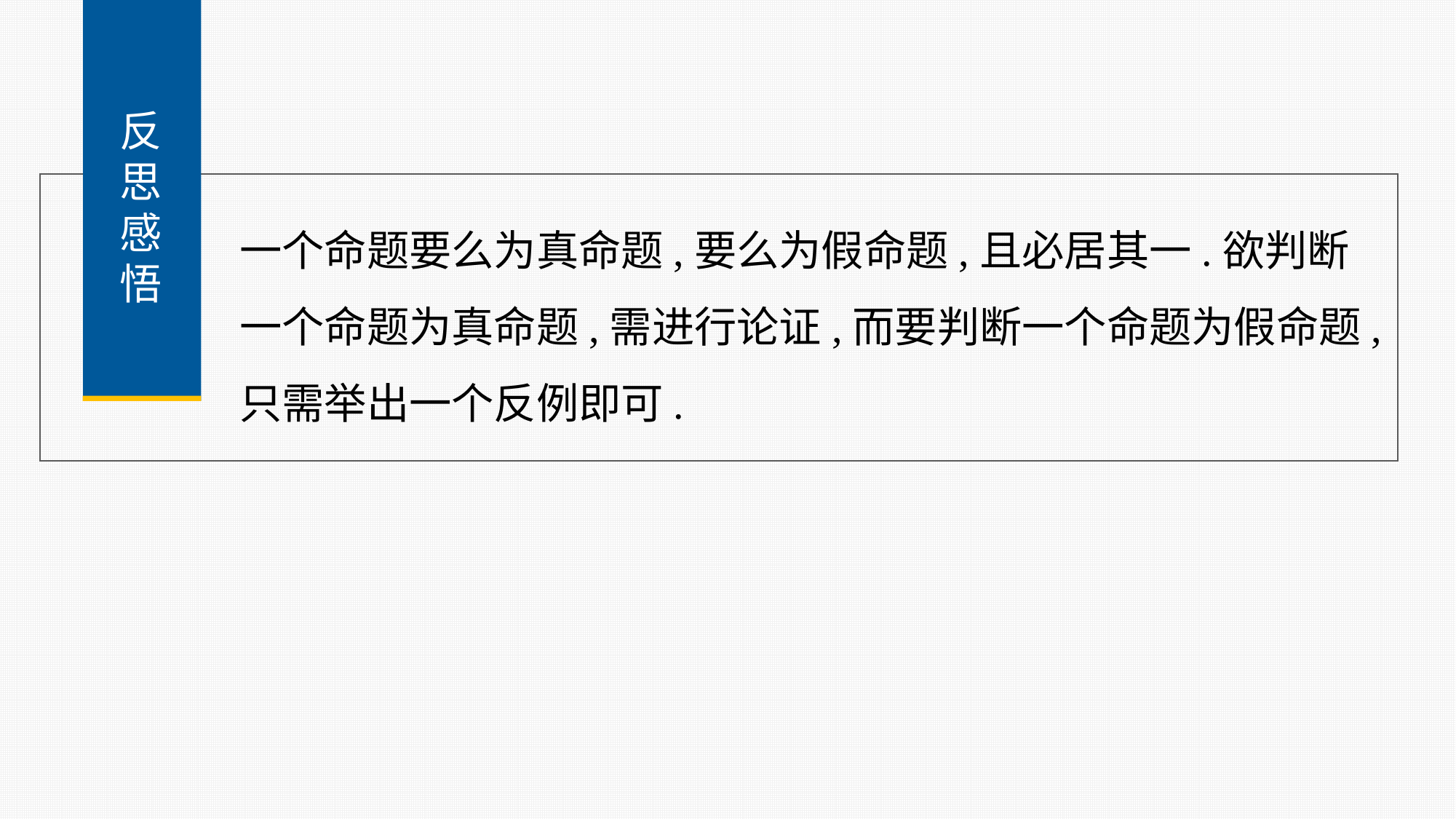

反
思
感
悟

一个命题要么为真命题,要么为假命题,且必居其一.欲判断一个命题为真命题,需进行论证,而要判断一个命题为假命题,只需举出一个反例即可.